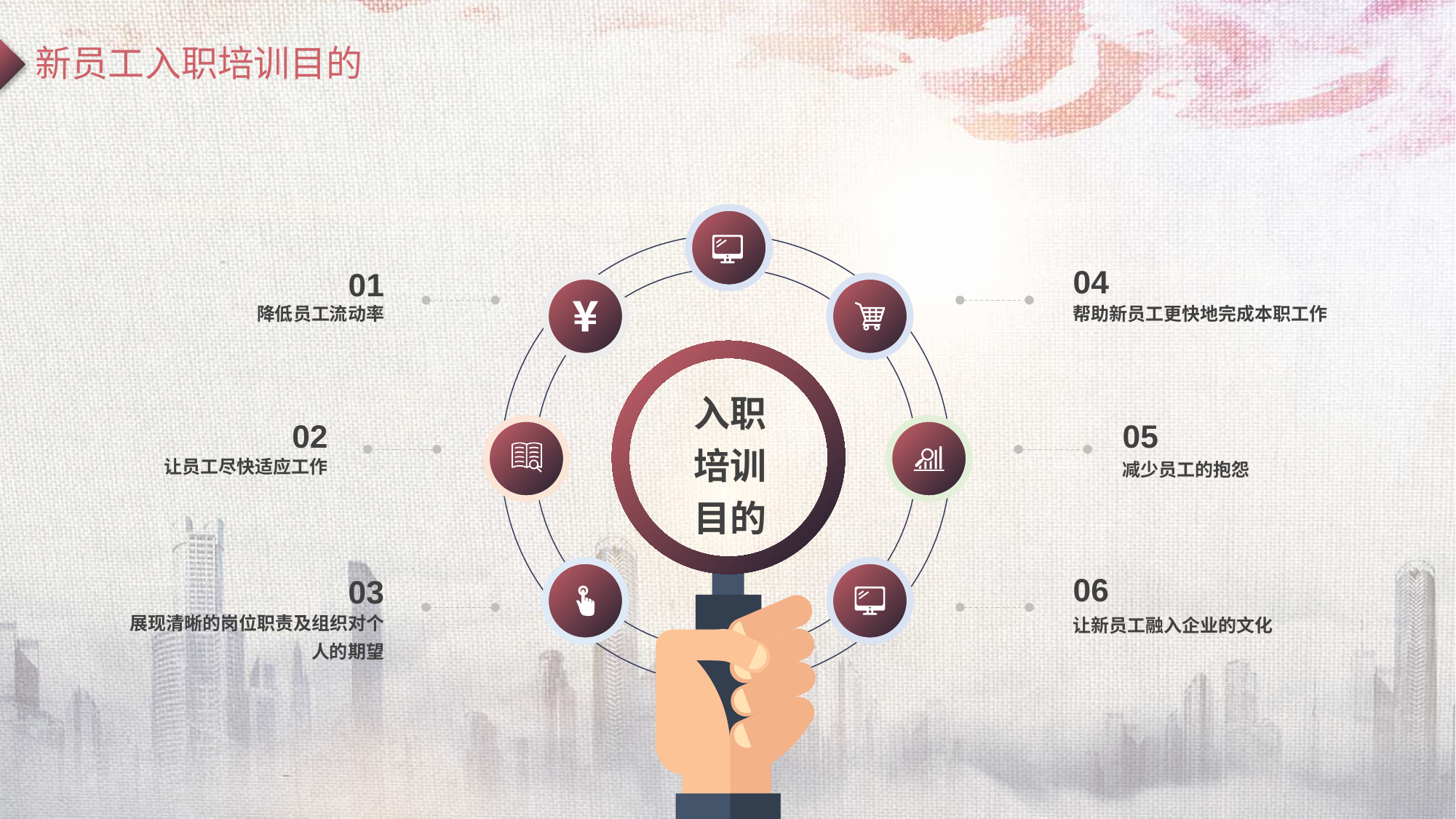

新员工入职培训目的

04
01

降低员工流动率
帮助新员工更快地完成本职工作

02
05

让员工尽快适应工作

减少员工的抱怨

06
03

展现清晰的岗位职责及组织对个人的期望
让新员工融入企业的文化

入职
培训
目的